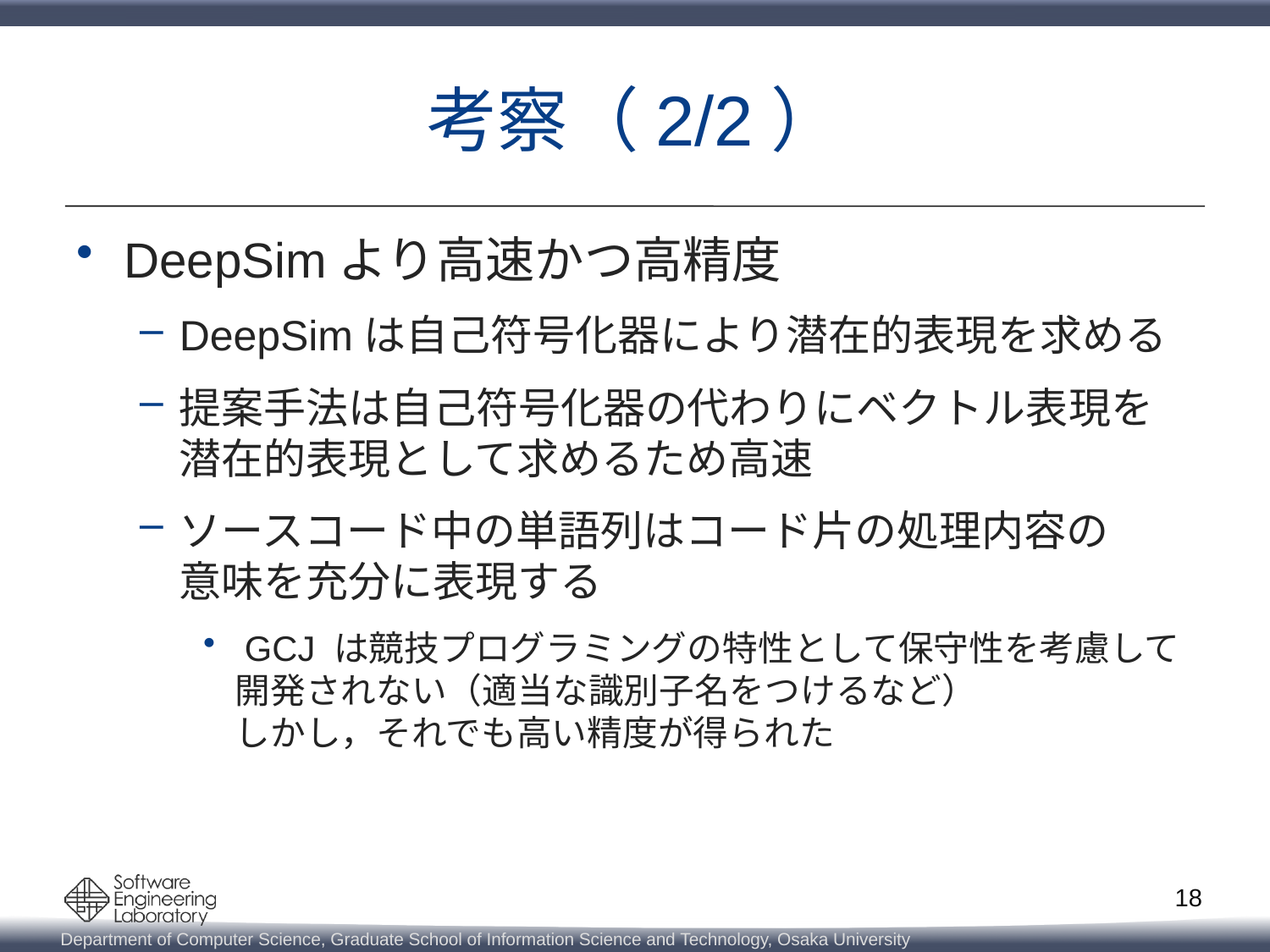

# 考察（2/2）
DeepSimより高速かつ高精度
DeepSimは自己符号化器により潜在的表現を求める
提案手法は自己符号化器の代わりにベクトル表現を潜在的表現として求めるため高速
ソースコード中の単語列はコード片の処理内容の
意味を充分に表現する
 GCJ は競技プログラミングの特性として保守性を考慮して開発されない（適当な識別子名をつけるなど）
しかし，それでも高い精度が得られた
18